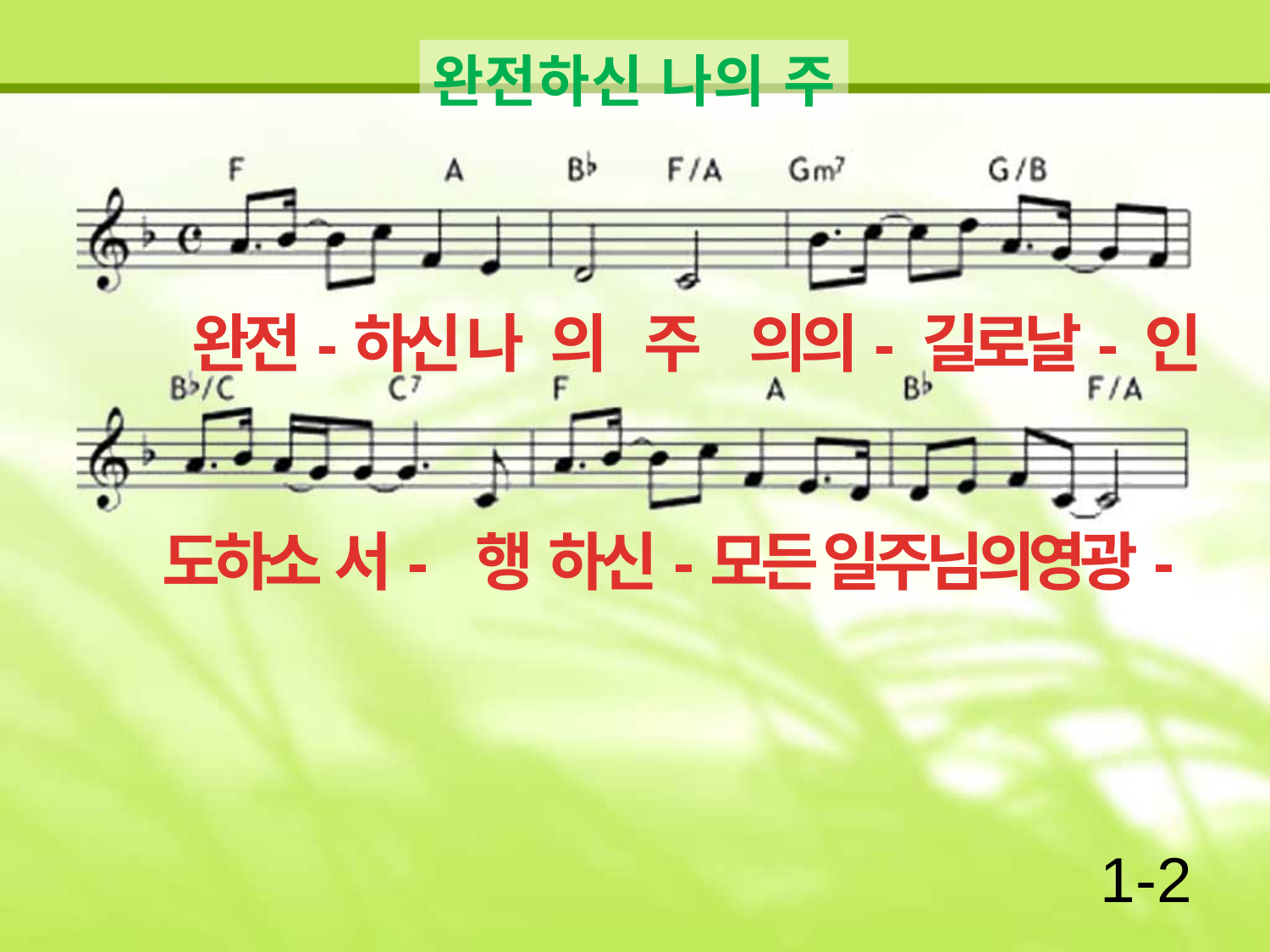

완전하신 나의 주
완전-하신 나   의    주     의의- 길로날- 인
도하소 서-   행  하신-모든 일주님의영광-
1-2